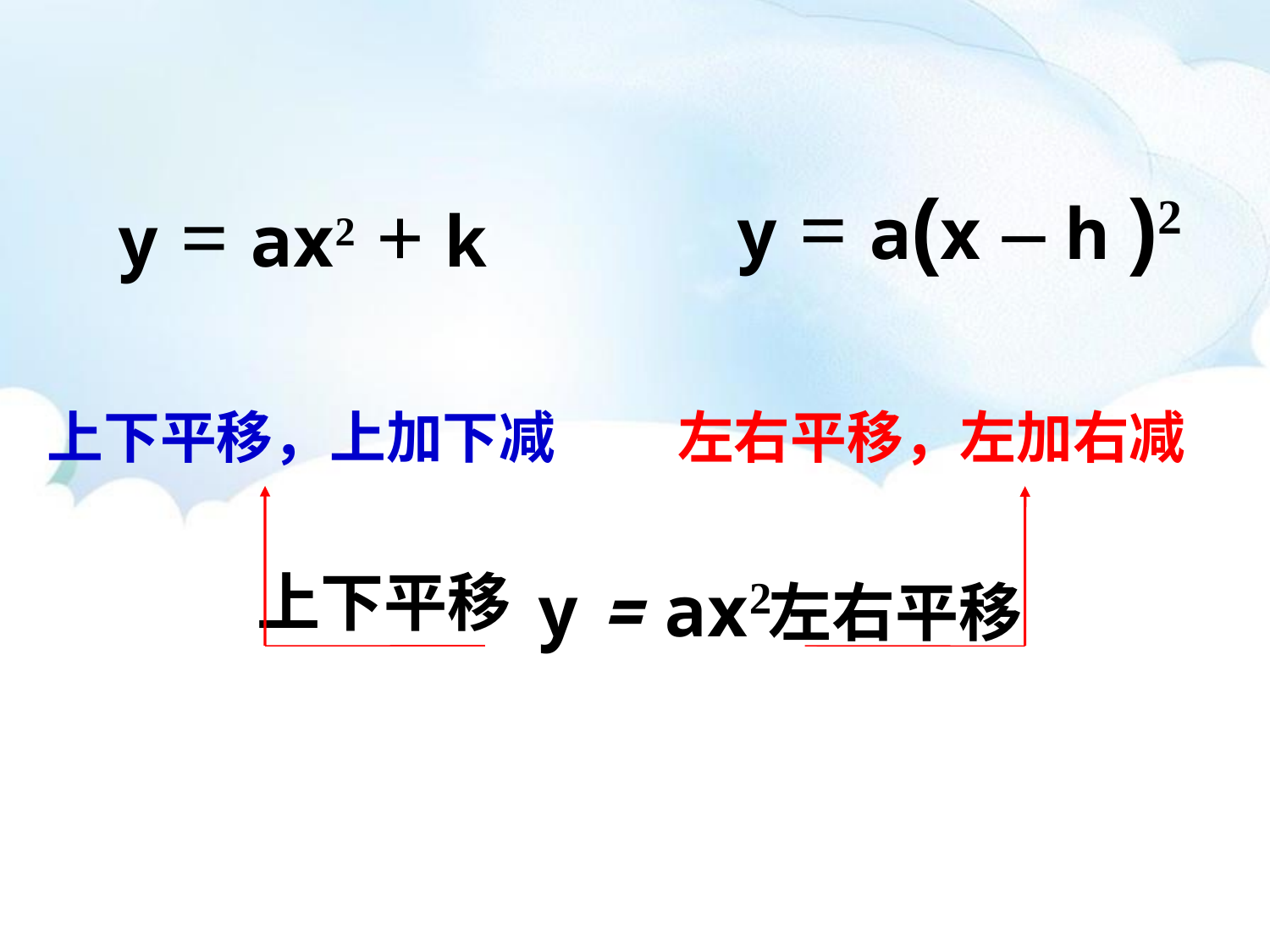

y = a(x – h )2
y = ax2 + k
上下平移，上加下减
左右平移，左加右减

y = ax2
上下平移
左右平移